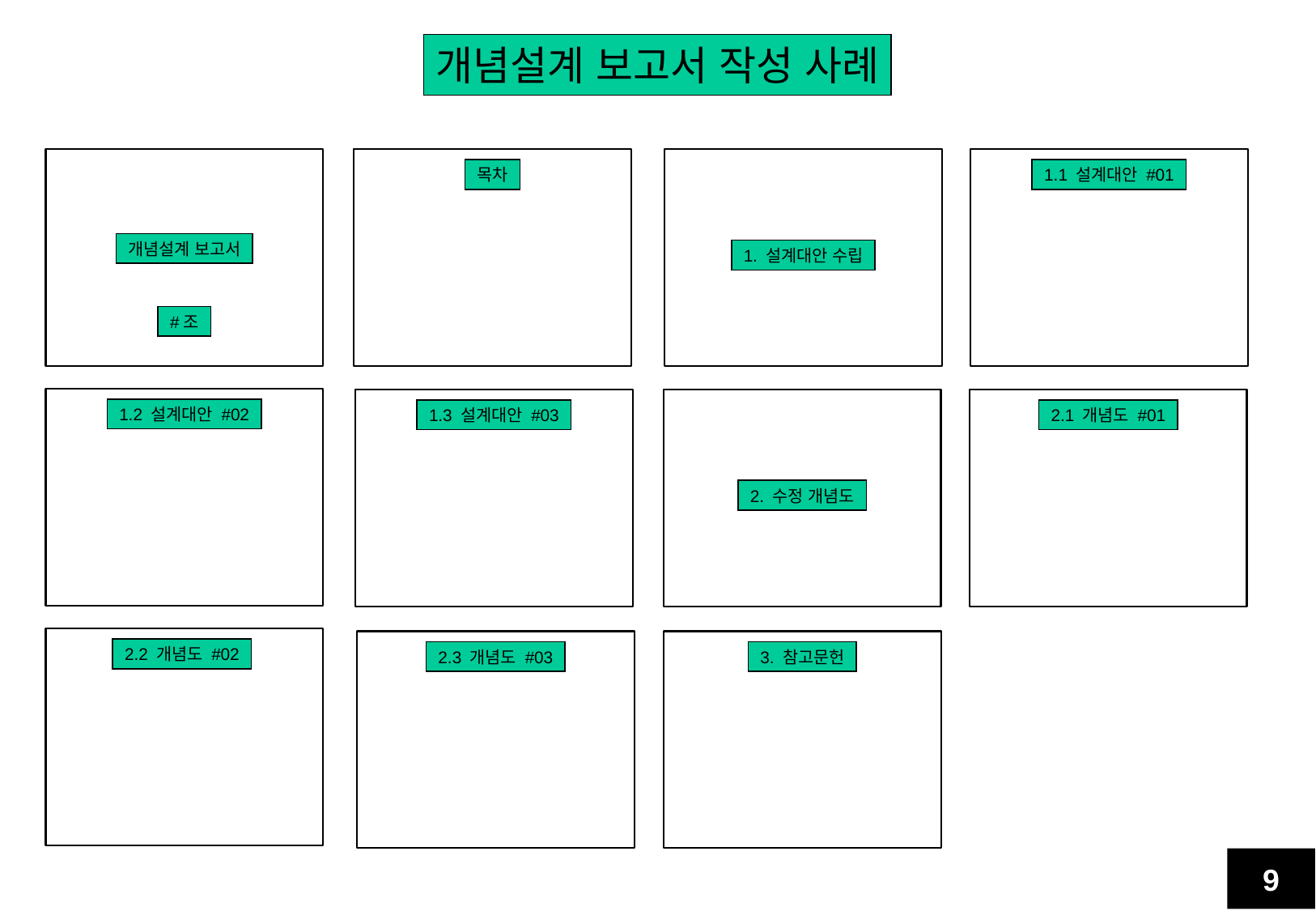

개념설계 보고서 작성 사례

개념설계 보고서

목차
#조

1. 설계대안 수립

1.1 설계대안 #01

1.2 설계대안 #02

1.3 설계대안 #03

2. 수정 개념도

2.1 개념도 #01

2.3 개념도 #03

3. 참고문헌
2.2 개념도 #02
9